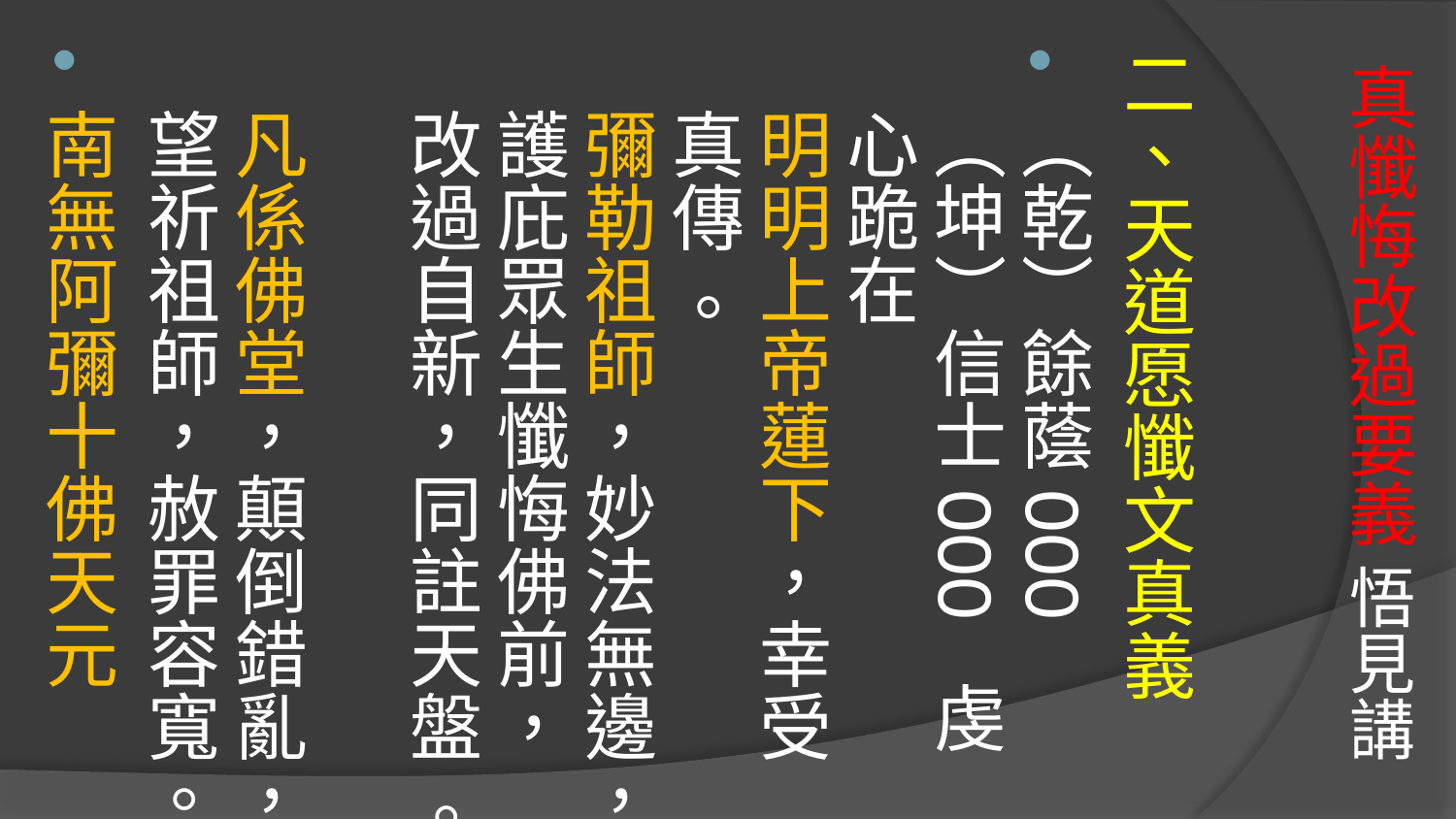

二、天道愿懺文真義
（乾）餘蔭OOO（坤）信士OOO 虔心跪在　
明明上帝蓮下，幸受真傳 。
彌勒祖師，妙法無邊，護庇眾生懺悔佛前，改過自新，同註天盤 。
凡係佛堂，顛倒錯亂，望祈祖師，赦罪容寬。
南無阿彌十佛天元
# 真懺悔改過要義 悟見講